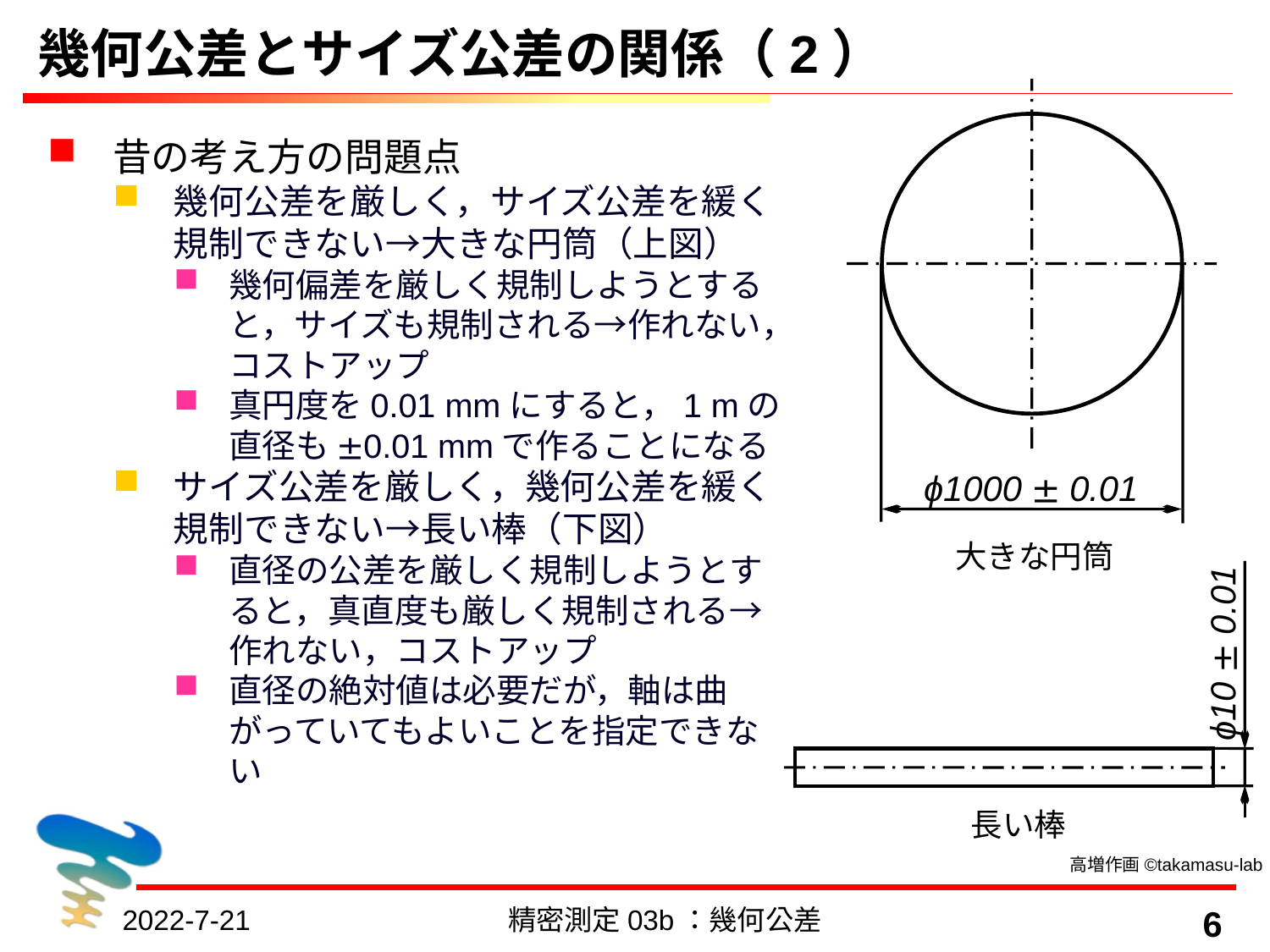

# 幾何公差とサイズ公差の関係（2）

ϕ1000 ± 0.01

昔の考え方の問題点
幾何公差を厳しく，サイズ公差を緩く規制できない→大きな円筒（上図）
幾何偏差を厳しく規制しようとすると，サイズも規制される→作れない，コストアップ
真円度を0.01 mmにすると，1 mの直径も±0.01 mmで作ることになる
サイズ公差を厳しく，幾何公差を緩く規制できない→長い棒（下図）
直径の公差を厳しく規制しようとすると，真直度も厳しく規制される→作れない，コストアップ
直径の絶対値は必要だが，軸は曲がっていてもよいことを指定できない
大きな円筒

ϕ10 ± 0.01

長い棒
高増作画©takamasu-lab
2022-7-21
精密測定03b：幾何公差
6